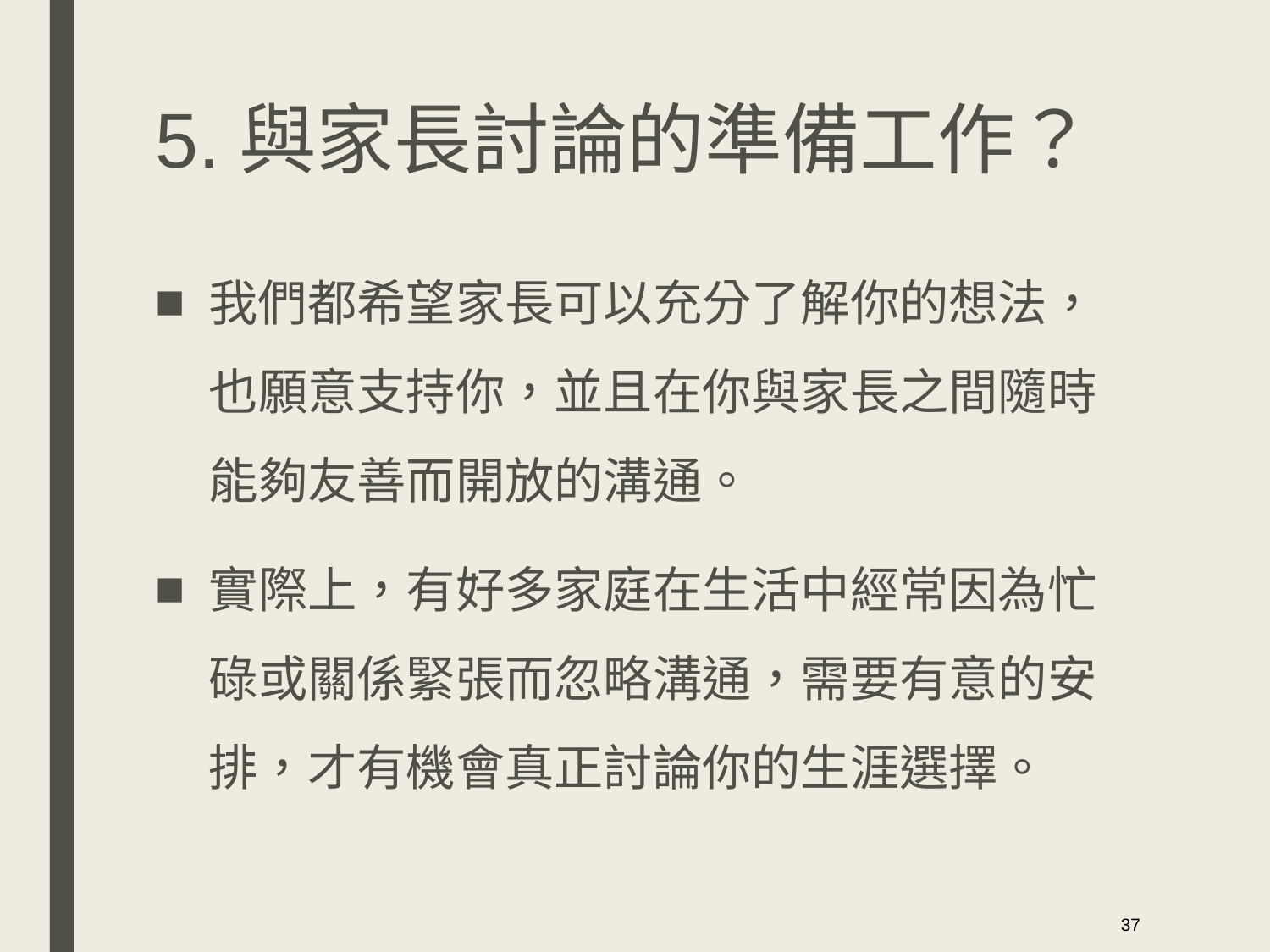

# 5.與家長討論的準備工作？
我們都希望家長可以充分了解你的想法，也願意支持你，並且在你與家長之間隨時能夠友善而開放的溝通。
實際上，有好多家庭在生活中經常因為忙碌或關係緊張而忽略溝通，需要有意的安排，才有機會真正討論你的生涯選擇。
37